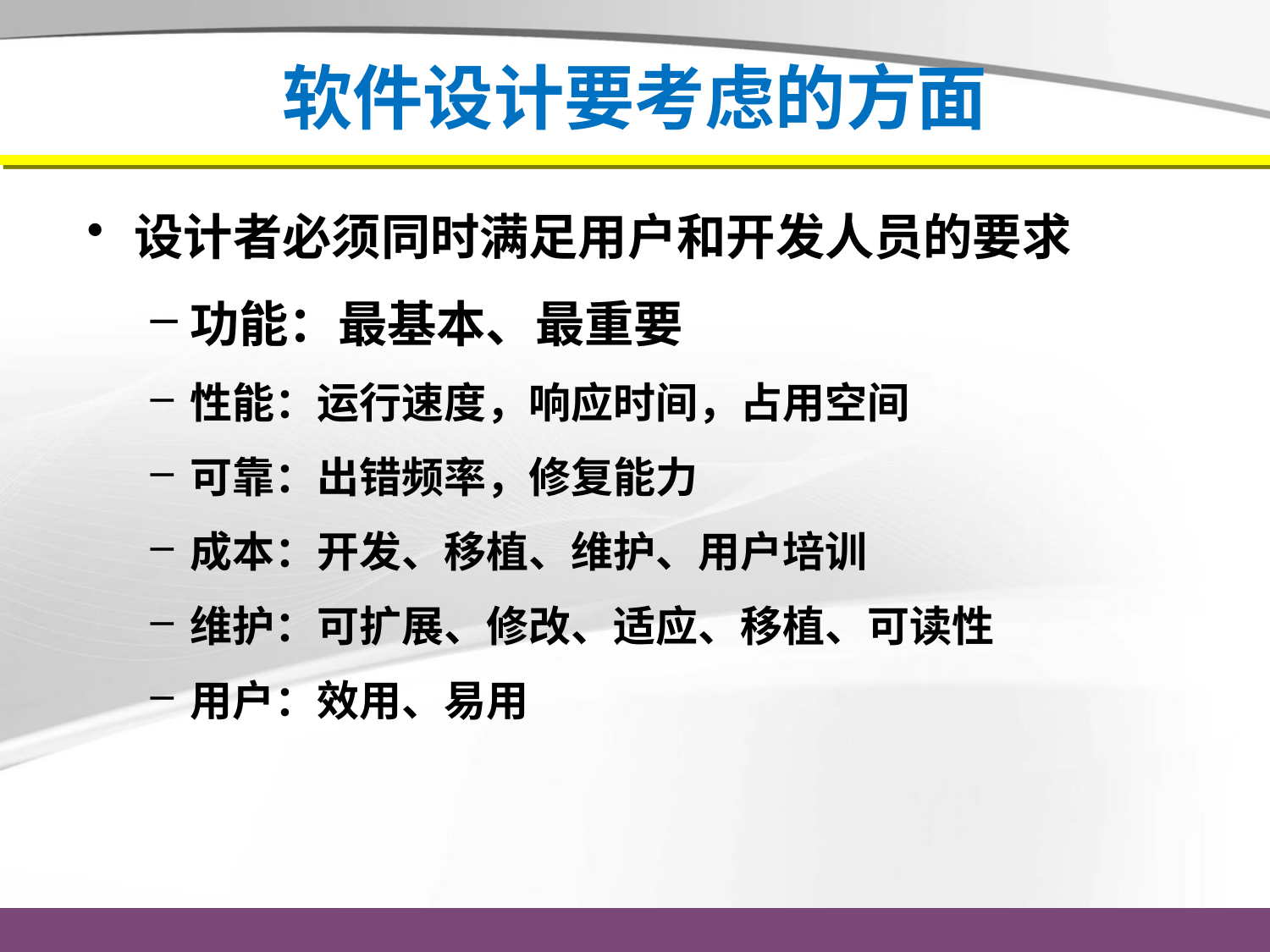

# 软件设计要考虑的方面
设计者必须同时满足用户和开发人员的要求
功能：最基本、最重要
性能：运行速度，响应时间，占用空间
可靠：出错频率，修复能力
成本：开发、移植、维护、用户培训
维护：可扩展、修改、适应、移植、可读性
用户：效用、易用